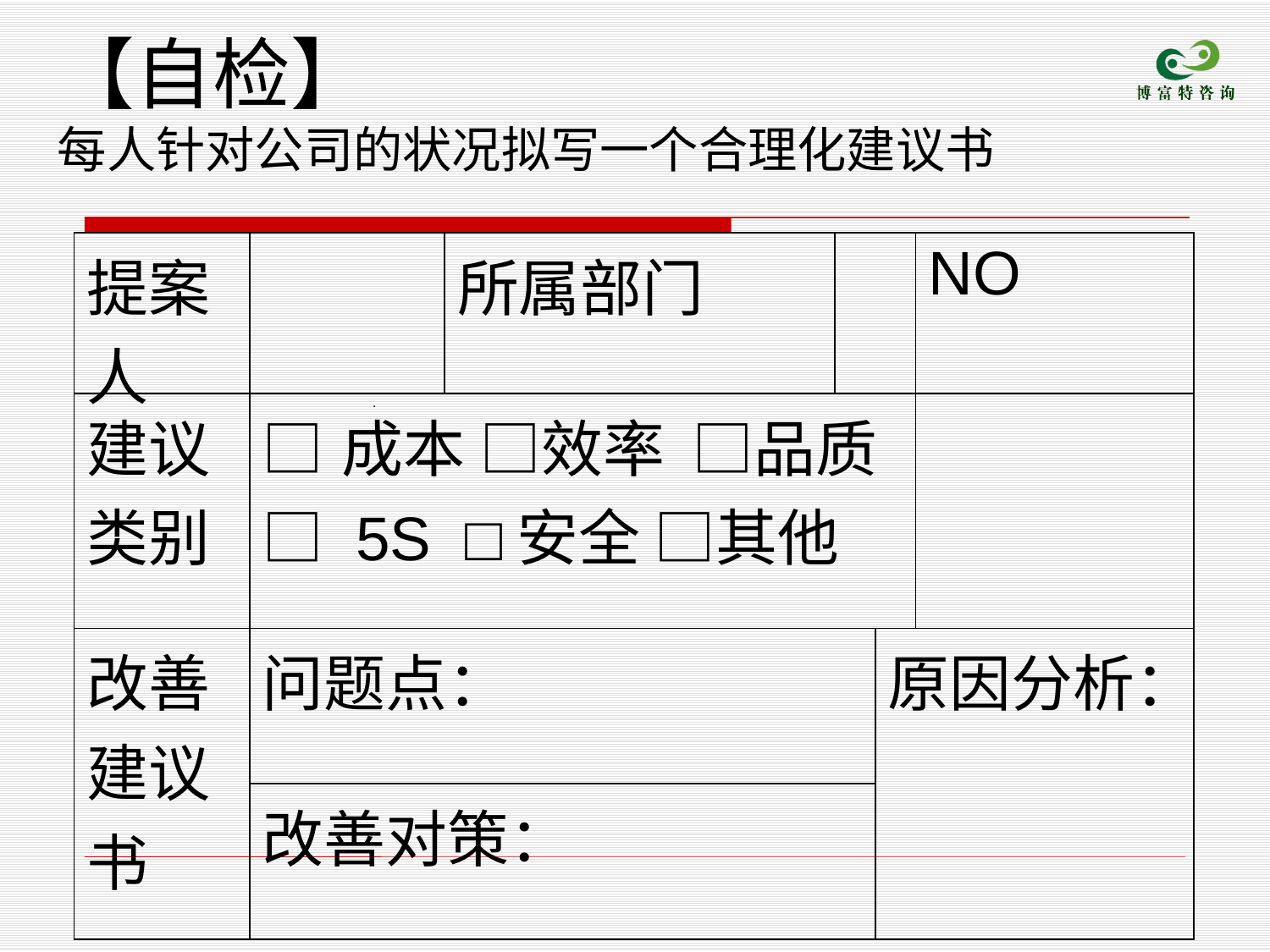

【自检】
每人针对公司的状况拟写一个合理化建议书
| 提案人 |  | 所属部门 |  |  | NO |
| --- | --- | --- | --- | --- | --- |
| 建议类别 | □成本 □效率 □品质 □ 5S □安全 □其他 |  |  |  |  |
| 改善建议书 | 问题点： |  |  | 原因分析： |  |
|  | 改善对策： |  |  |  |  |

402